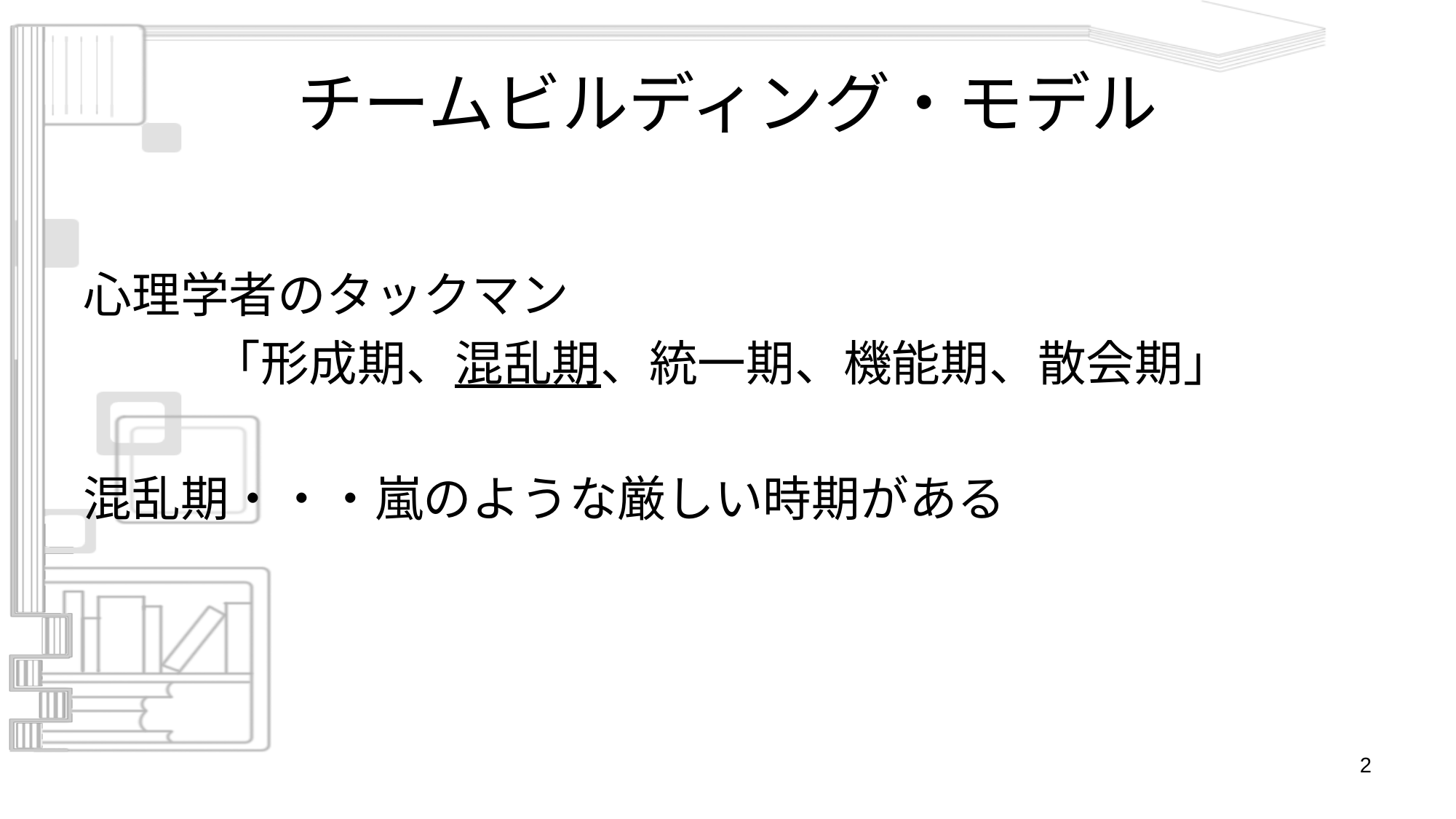

# チームビルディング・モデル

心理学者のタックマン
「形成期、混乱期、統一期、機能期、散会期」

混乱期・・・嵐のような厳しい時期がある
2